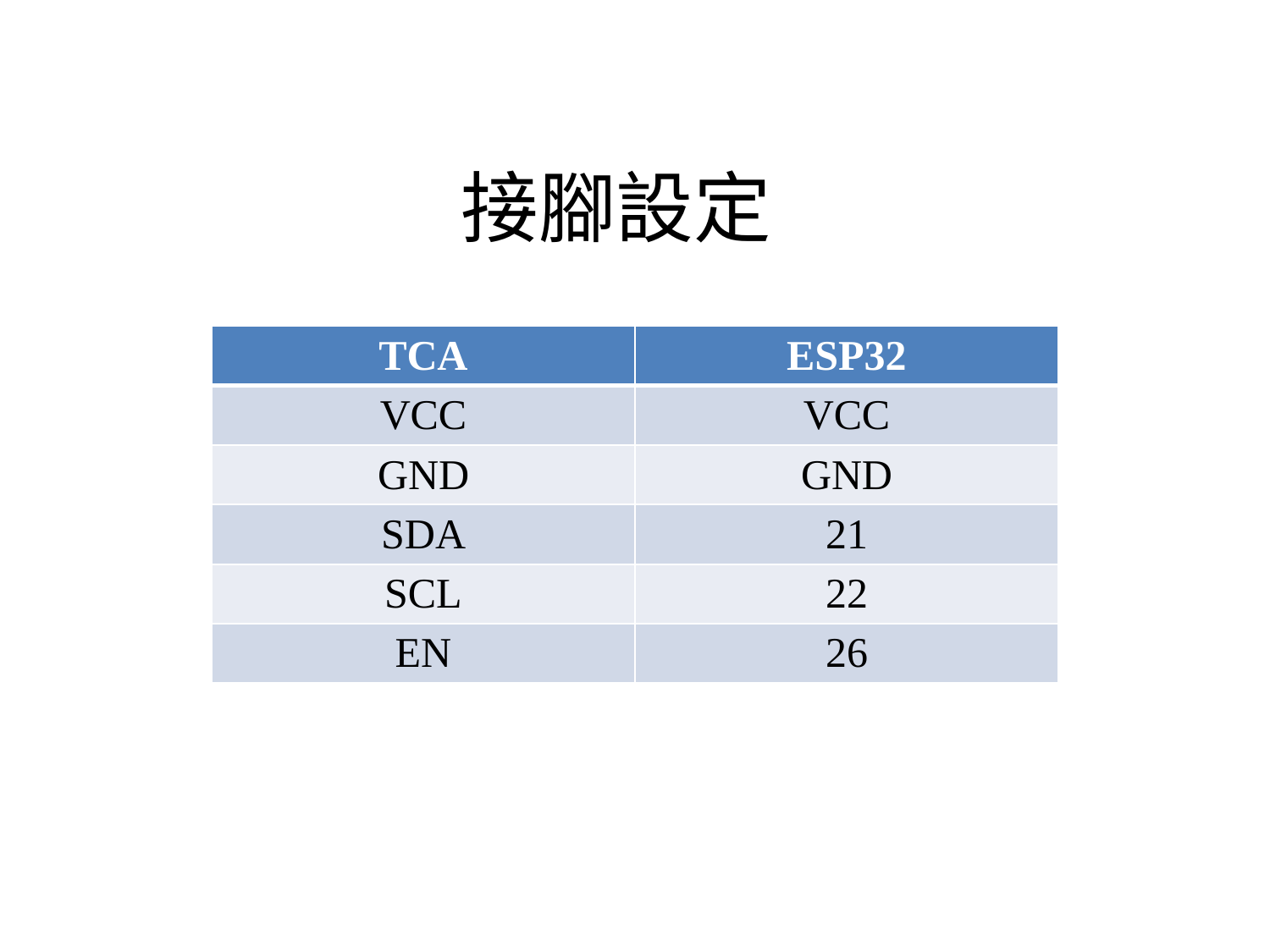

# 接腳設定
| TCA | ESP32 |
| --- | --- |
| VCC | VCC |
| GND | GND |
| SDA | 21 |
| SCL | 22 |
| EN | 26 |